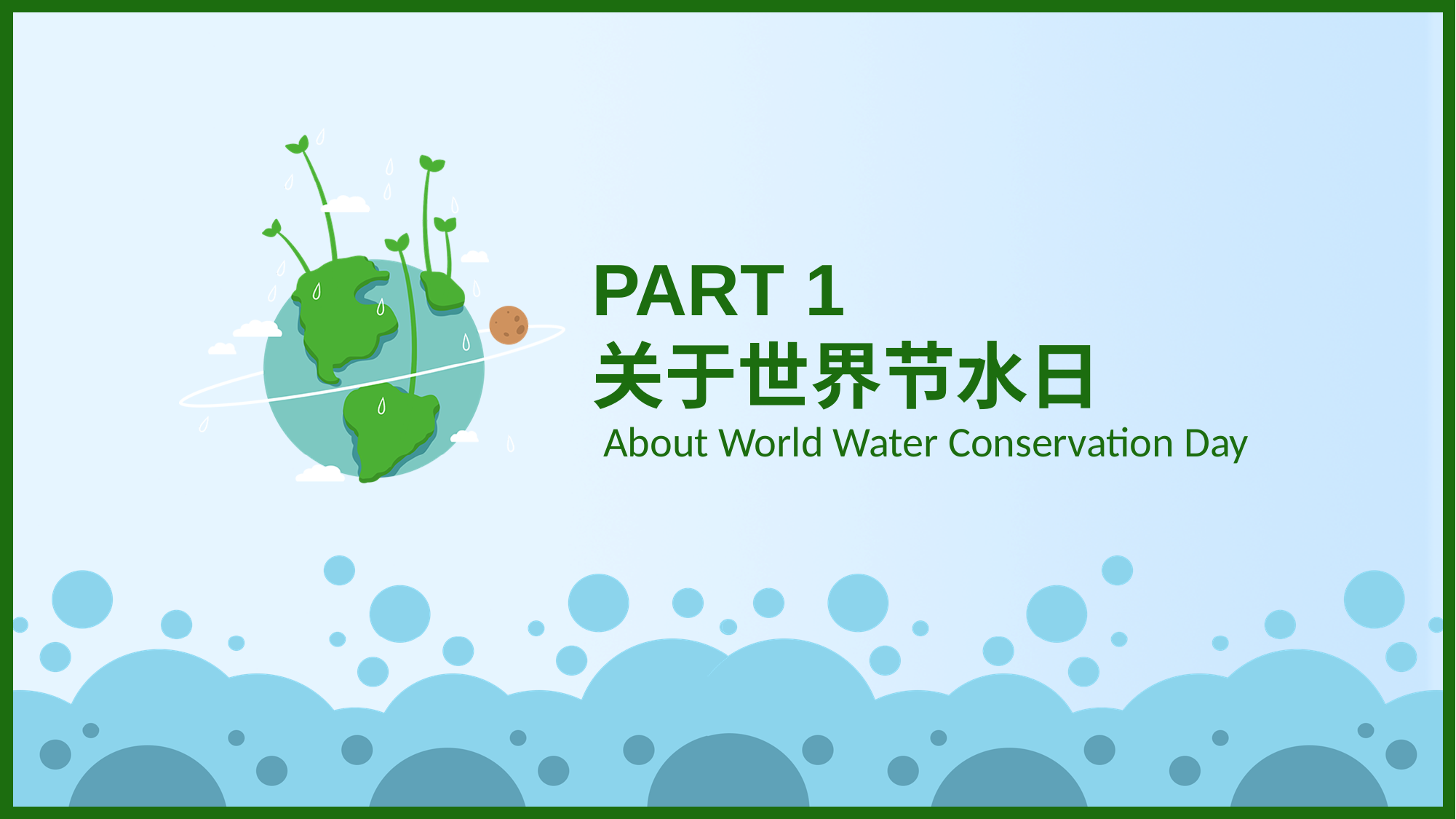

PART 1
关于世界节水日
About World Water Conservation Day